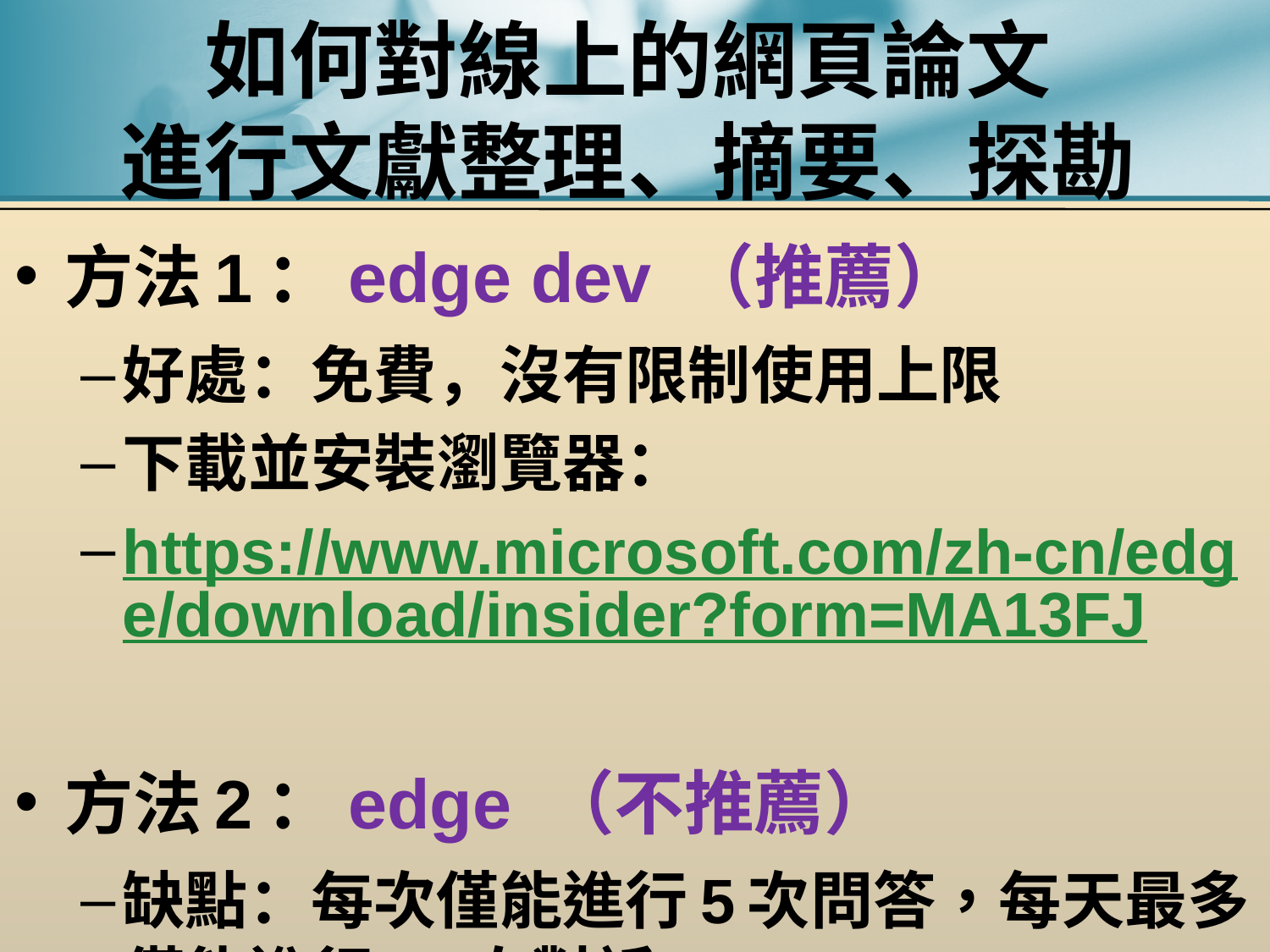

# 如何對線上的網頁論文 進行文獻整理、摘要、探勘
方法1：edge dev （推薦）
好處：免費，沒有限制使用上限
下載並安裝瀏覽器：
https://www.microsoft.com/zh-cn/edge/download/insider?form=MA13FJ

方法2：edge （不推薦）
缺點：每次僅能進行5次問答，每天最多僅能進行50次對話